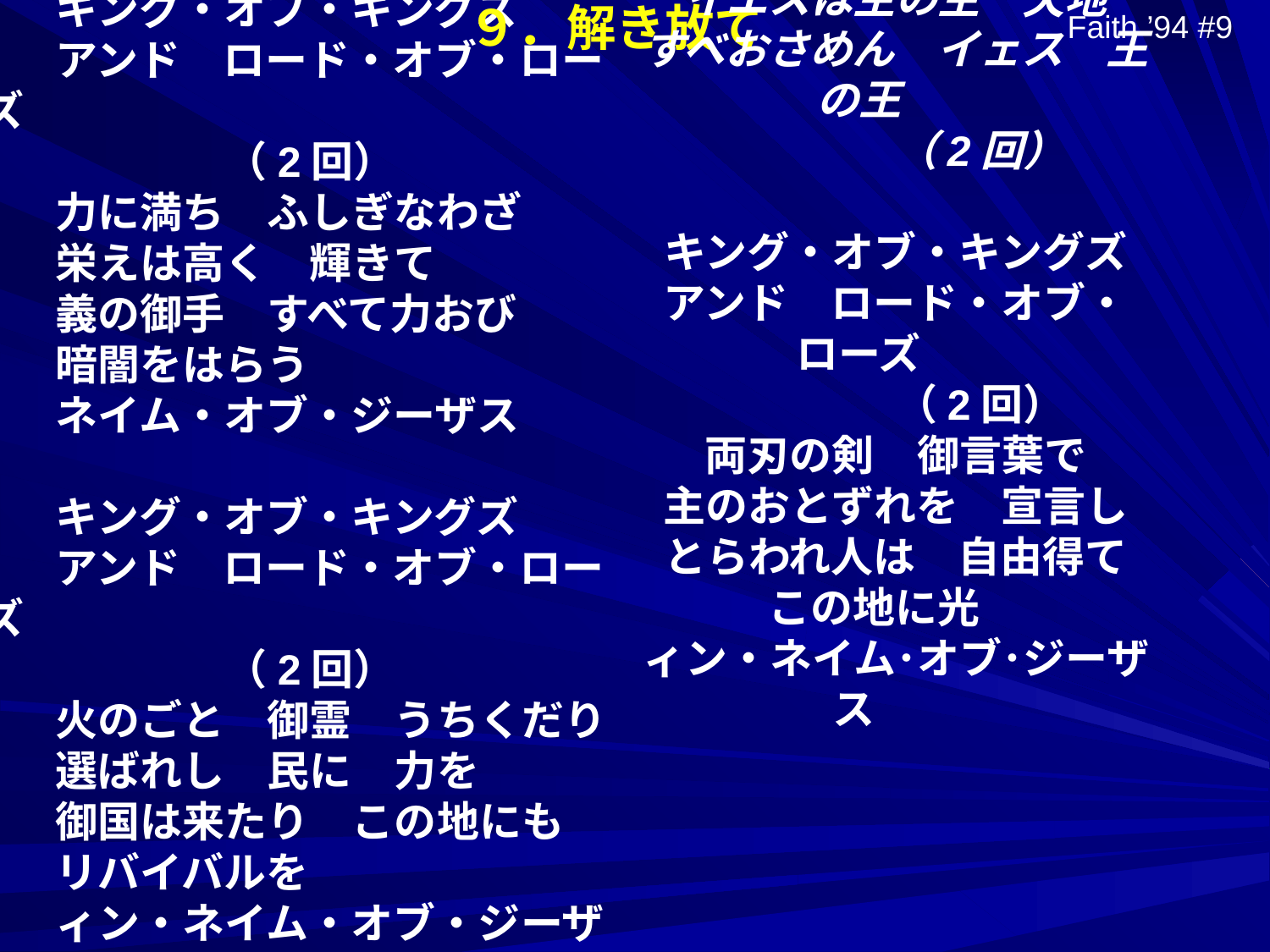

Faith ’94 #9
９．解き放て
イエスは主の主　天地
すべおさめん　イェス　王の王
　　　　（2回）

キング・オブ・キングズ
アンド　ロード・オブ・ローズ
　　　　（2回）
両刃の剣　御言葉で
主のおとずれを　宣言し
とらわれ人は　自由得て
この地に光
ィン・ネイム･オブ･ジーザス
キング・オブ・キングズ
アンド　ロード・オブ・ローズ
　　　　（2回）
力に満ち　ふしぎなわざ
栄えは高く　輝きて
義の御手　すべて力おび
暗闇をはらう
ネイム・オブ・ジーザス

キング・オブ・キングズ
アンド　ロード・オブ・ローズ
　　　　（2回）
火のごと　御霊　うちくだり
選ばれし　民に　力を
御国は来たり　この地にも
リバイバルを
ィン・ネイム・オブ・ジーザス